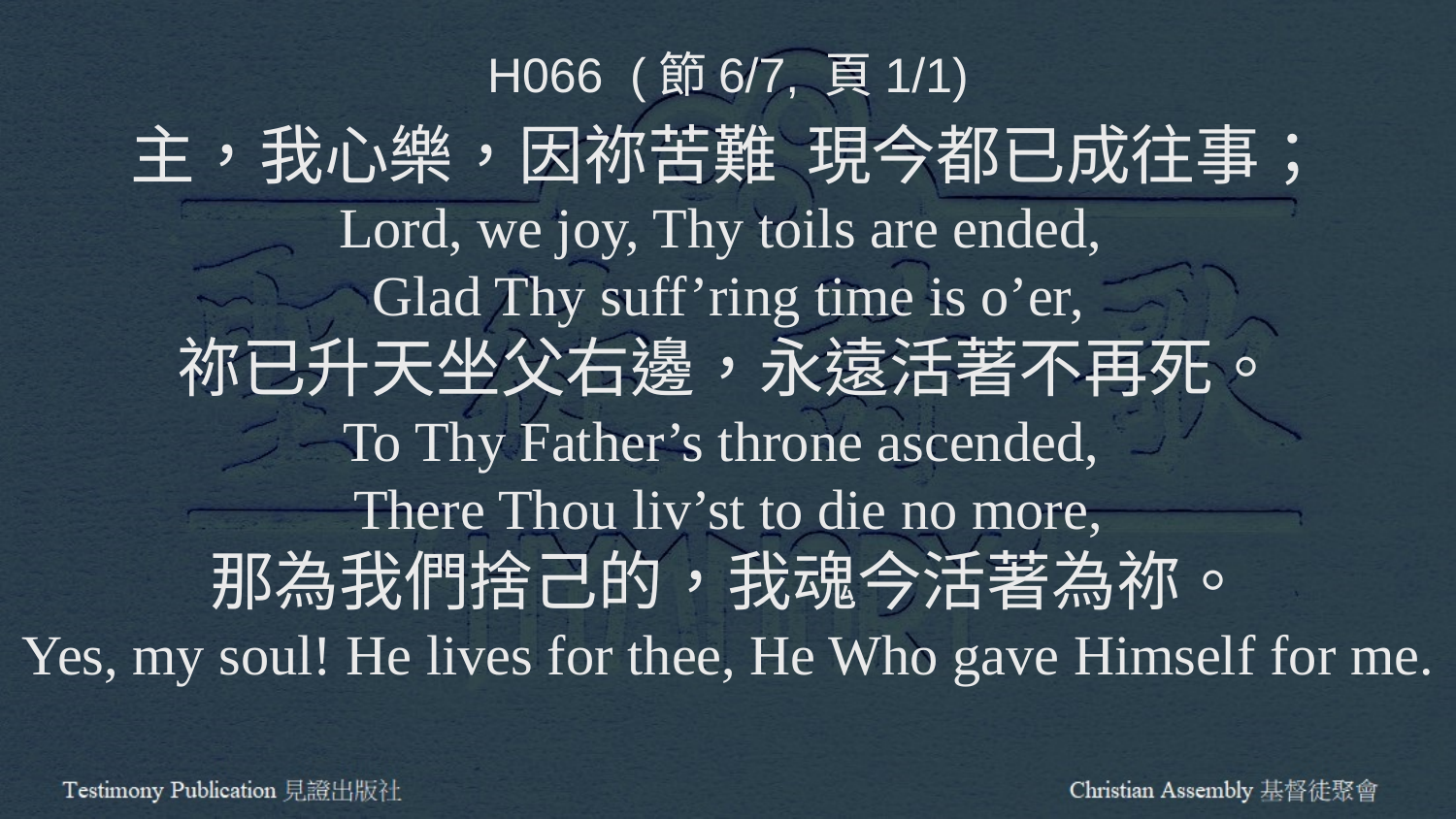

H066  (節6/7, 頁1/1)
主，我心樂，因祢苦難  現今都已成往事；
Lord, we joy, Thy toils are ended,
Glad Thy suff’ring time is o’er,
祢已升天坐父右邊，永遠活著不再死。
To Thy Father’s throne ascended,
There Thou liv’st to die no more,
那為我們捨己的，我魂今活著為祢。
Yes, my soul! He lives for thee, He Who gave Himself for me.